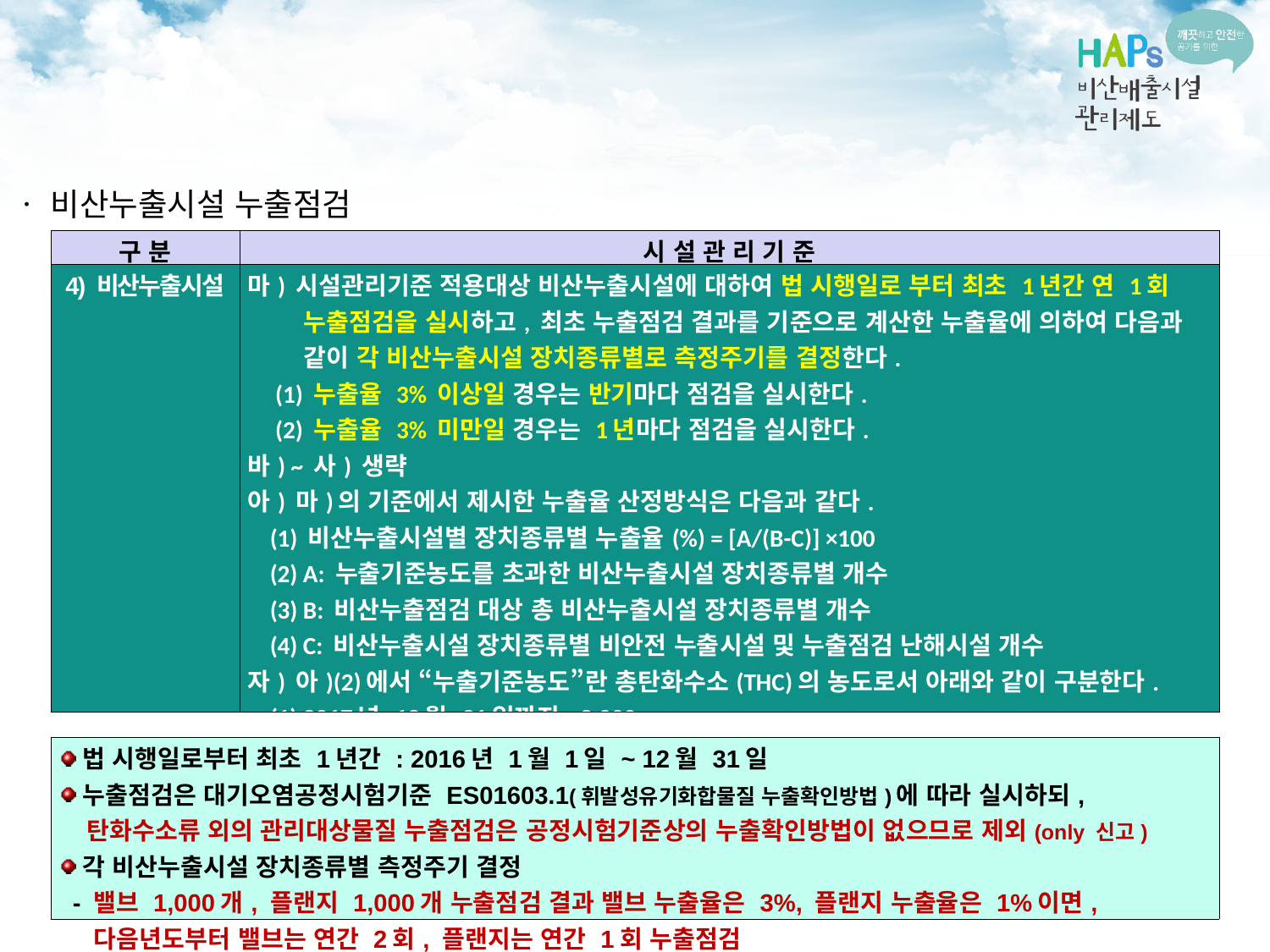

ㆍ 비산누출시설 누출점검
| 구 분 | 시 설 관 리 기 준 |
| --- | --- |
| 4) 비산누출시설 | 마) 시설관리기준 적용대상 비산누출시설에 대하여 법 시행일로 부터 최초 1년간 연 1회 누출점검을 실시하고, 최초 누출점검 결과를 기준으로 계산한 누출율에 의하여 다음과 같이 각 비산누출시설 장치종류별로 측정주기를 결정한다. (1) 누출율 3% 이상일 경우는 반기마다 점검을 실시한다. (2) 누출율 3% 미만일 경우는 1년마다 점검을 실시한다. 바) ~ 사) 생략 아) 마)의 기준에서 제시한 누출율 산정방식은 다음과 같다. (1) 비산누출시설별 장치종류별 누출율(%) = [A/(B-C)] ×100 (2) A: 누출기준농도를 초과한 비산누출시설 장치종류별 개수 (3) B: 비산누출점검 대상 총 비산누출시설 장치종류별 개수 (4) C: 비산누출시설 장치종류별 비안전 누출시설 및 누출점검 난해시설 개수 자) 아)(2)에서 “누출기준농도”란 총탄화수소(THC)의 농도로서 아래와 같이 구분한다. (1) 2017년 12월 31일까지: 2,000ppm (2) 2018년 1월 1일부터: 1,000ppm (3) 비제조구역(off-site) 내의 펌프와 시료채취장치: 500ppm |
| 법 시행일로부터 최초 1년간 : 2016년 1월 1일 ~ 12월 31일 누출점검은 대기오염공정시험기준 ES01603.1(휘발성유기화합물질 누출확인방법)에 따라 실시하되, 탄화수소류 외의 관리대상물질 누출점검은 공정시험기준상의 누출확인방법이 없으므로 제외(only 신고) 각 비산누출시설 장치종류별 측정주기 결정 - 밸브 1,000개, 플랜지 1,000개 누출점검 결과 밸브 누출율은 3%, 플랜지 누출율은 1%이면, 다음년도부터 밸브는 연간 2회, 플랜지는 연간 1회 누출점검 |
| --- |